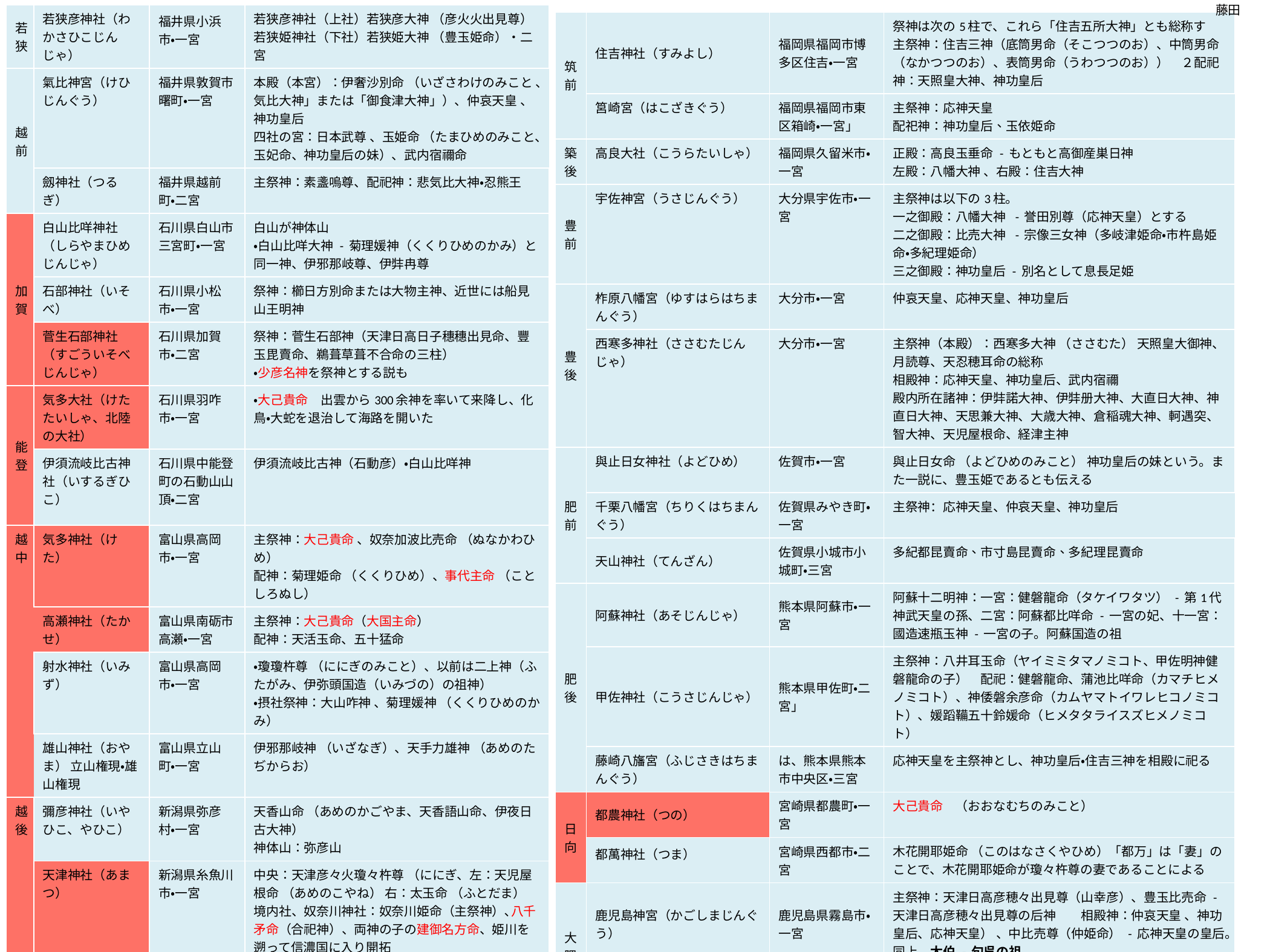

藤田
| 若狭 | 若狭彦神社（わかさひこじんじゃ） | 福井県小浜市・一宮 | 若狭彦神社（上社）若狭彦大神 （彦火火出見尊） 若狭姫神社（下社）若狭姫大神 （豊玉姫命）・二宮 |
| --- | --- | --- | --- |
| 越前 | 氣比神宮（けひじんぐう） | 福井県敦賀市曙町・一宮 | 本殿（本宮）：伊奢沙別命 （いざさわけのみこと 、気比大神」または「御食津大神」）、仲哀天皇 、神功皇后 四社の宮：日本武尊 、玉姫命 （たまひめのみこと、玉妃命、神功皇后の妹）、武内宿禰命 |
|  | 劔神社（つるぎ） | 福井県越前町・二宮 | 主祭神：素盞嗚尊、配祀神：悲気比大神・忍熊王 |
| 加賀 | 白山比咩神社（しらやまひめじんじゃ） | 石川県白山市三宮町・一宮 | 白山が神体山 ・白山比咩大神 - 菊理媛神（くくりひめのかみ）と同一神、伊邪那岐尊、伊弉冉尊 |
|  | 石部神社（いそべ） | 石川県小松市・一宮 | 祭神：櫛日方別命または大物主神、近世には船見山王明神 |
|  | 菅生石部神社（すごういそべじんじゃ） | 石川県加賀市・二宮 | 祭神：菅生石部神（天津日高日子穗穗出見命、豐玉毘賣命、鵜葺草葺不合命の三柱） ・少彦名神を祭神とする説も |
| 能登 | 気多大社（けたたいしゃ、北陸の大社） | 石川県羽咋市・一宮 | ・大己貴命　出雲から300余神を率いて来降し、化鳥・大蛇を退治して海路を開いた |
|  | 伊須流岐比古神社（いするぎひこ） | 石川県中能登町の石動山山頂・二宮 | 伊須流岐比古神（石動彦）・白山比咩神 |
| 越中 | 気多神社（けた） | 富山県高岡市・一宮 | 主祭神：大己貴命 、奴奈加波比売命 （ぬなかわひめ） 配神：菊理姫命 （くくりひめ）、事代主命 （ことしろぬし） |
|  | 高瀬神社（たかせ） | 富山県南砺市高瀬・一宮 | 主祭神：大己貴命（大国主命） 配神：天活玉命、五十猛命 |
|  | 射水神社（いみず） | 富山県高岡市・一宮 | ・瓊瓊杵尊 （ににぎのみこと）、以前は二上神（ふたがみ、伊弥頭国造（いみづの）の祖神） ・摂社祭神：大山咋神 、菊理媛神 （くくりひめのかみ） |
|  | 雄山神社（おやま） 立山権現・雄山権現 | 富山県立山町・一宮 | 伊邪那岐神 （いざなぎ）、天手力雄神 （あめのたぢからお） |
| 越後 | 彌彦神社（いやひこ、やひこ） | 新潟県弥彦村・一宮 | 天香山命 （あめのかごやま、天香語山命、伊夜日古大神） 神体山：弥彦山 |
|  | 天津神社（あまつ） | 新潟県糸魚川市・一宮 | 中央：天津彦々火瓊々杵尊 （ににぎ、左：天児屋根命 （あめのこやね） 右：太玉命 （ふとだま） 境内社、奴奈川神社：奴奈川姫命（主祭神）､八千矛命（合祀神）、両神の子の建御名方命、姫川を遡って信濃国に入り開拓 |
|  | 物部神社（ものの）は、 | 新潟県柏崎市・二宮 | 二田天物部命 （ふたたのあめのもののべ、ニギハヤヒの天降りに供奉した「天物部等二十五部人」の筆頭） |
| 佐渡 | 度津神社（わたつ） | 新潟県佐渡市飯岡・一宮 | 主祭神：五十猛命 （いたける） - 素戔嗚尊の子 配神：大屋津姫命 （おおやつひめ） - 五十猛命の妹神、抓津姫命 （つまつひめ） -五十猛命の妹神 |
|  | 大目神社 （おおめ） | 佐渡市吉岡・二宮 | ・大宮売神（おおみやのめ、太玉命の子）、大己貴命 |
|  | 引田部神社（ひきたべ） | 佐渡市金丸・三宮 | 大己貴命、猿田彦命 |
| 筑前 | 住吉神社（すみよし） | 福岡県福岡市博多区住吉・一宮 | 祭神は次の5柱で、これら「住吉五所大神」とも総称す 主祭神：住吉三神（底筒男命（そこつつのお）、中筒男命（なかつつのお）、表筒男命（うわつつのお））　２配祀神：天照皇大神、神功皇后 |
| --- | --- | --- | --- |
|  | 筥崎宮（はこざきぐう） | 福岡県福岡市東区箱崎・一宮」 | 主祭神：応神天皇 配祀神：神功皇后、玉依姫命 |
| 築後 | 高良大社（こうらたいしゃ） | 福岡県久留米市・一宮 | 正殿：高良玉垂命 - もともと高御産巣日神 左殿：八幡大神 、右殿：住吉大神 |
| 豊前 | 宇佐神宮（うさじんぐう） | 大分県宇佐市・一宮 | 主祭神は以下の3柱。 一之御殿：八幡大神 - 誉田別尊（応神天皇）とする 二之御殿：比売大神 - 宗像三女神（多岐津姫命・市杵島姫命・多紀理姫命） 三之御殿：神功皇后 - 別名として息長足姫 |
| 豊後 | 柞原八幡宮（ゆすはらはちまんぐう） | 大分市・一宮 | 仲哀天皇、応神天皇、神功皇后 |
|  | 西寒多神社（ささむたじんじゃ） | 大分市・一宮 | 主祭神（本殿）：西寒多大神 （ささむた） 天照皇大御神、月読尊、天忍穂耳命の総称 相殿神：応神天皇、神功皇后、武内宿禰 殿内所在諸神：伊弉諾大神、伊弉册大神、大直日大神、神直日大神、天思兼大神、大歳大神、倉稲魂大神、軻遇突、智大神、天児屋根命、経津主神 |
| 肥前 | 與止日女神社（よどひめ） | 佐賀市・一宮 | 與止日女命 （よどひめのみこと） 神功皇后の妹という。また一説に、豊玉姫であるとも伝える |
|  | 千栗八幡宮（ちりくはちまんぐう） | 佐賀県みやき町・一宮 | 主祭神：応神天皇、仲哀天皇、神功皇后 |
|  | 天山神社（てんざん） | 佐賀県小城市小城町・三宮 | 多紀都昆賣命、市寸島昆賣命、多紀理昆賣命 |
| 肥後 | 阿蘇神社（あそじんじゃ） | 熊本県阿蘇市・一宮 | 阿蘇十二明神：一宮：健磐龍命（タケイワタツ） - 第1代神武天皇の孫、二宮：阿蘇都比咩命 - 一宮の妃、十一宮：國造速瓶玉神 - 一宮の子。阿蘇国造の祖 |
|  | 甲佐神社（こうさじんじゃ） | 熊本県甲佐町・二宮」 | 主祭神：八井耳玉命（ヤイミミタマノミコト、甲佐明神健磐龍命の子）　配祀：健磐龍命、蒲池比咩命（カマチヒメノミコト）、神倭磐余彦命（カムヤマトイワレヒコノミコト）、媛蹈鞴五十鈴媛命（ヒメタタライスズヒメノミコト） |
|  | 藤崎八旛宮（ふじさきはちまんぐう） | は、熊本県熊本市中央区・三宮 | 応神天皇を主祭神とし、神功皇后・住吉三神を相殿に祀る |
| 日向 | 都農神社（つの） | 宮崎県都農町・一宮 | 大己貴命　（おおなむちのみこと） |
|  | 都萬神社（つま） | 宮崎県西都市・二宮 | 木花開耶姫命 （このはなさくやひめ）「都万」は「妻」のことで、木花開耶姫命が瓊々杵尊の妻であることによる |
| 大隅 | 鹿児島神宮（かごしまじんぐう） | 鹿児島県霧島市・一宮 | 主祭神：天津日高彦穂々出見尊（山幸彦）、豊玉比売命 - 天津日高彦穂々出見尊の后神　　相殿神：仲哀天皇 、神功皇后、応神天皇） 、中比売尊（仲姫命） - 応神天皇の皇后。同上、太伯 - 句呉の祖 |
|  | 蛭児神社（ひるこ） | 鹿児島県霧島市・二宮 | 蛭児尊（ひるこのみこと） |
| 薩摩 | 枚聞神社（ひらきき） | 鹿児島県指宿市・一宮 | 主祭神大日孁貴命（天照大神）、配祀神：五男三女神 |
|  | 新田神社（にった） | 鹿児島県薩摩川内市 | 天津日高彦火邇邇杵尊、天照皇大御神、正哉吾勝々速日天忍穂耳尊 |